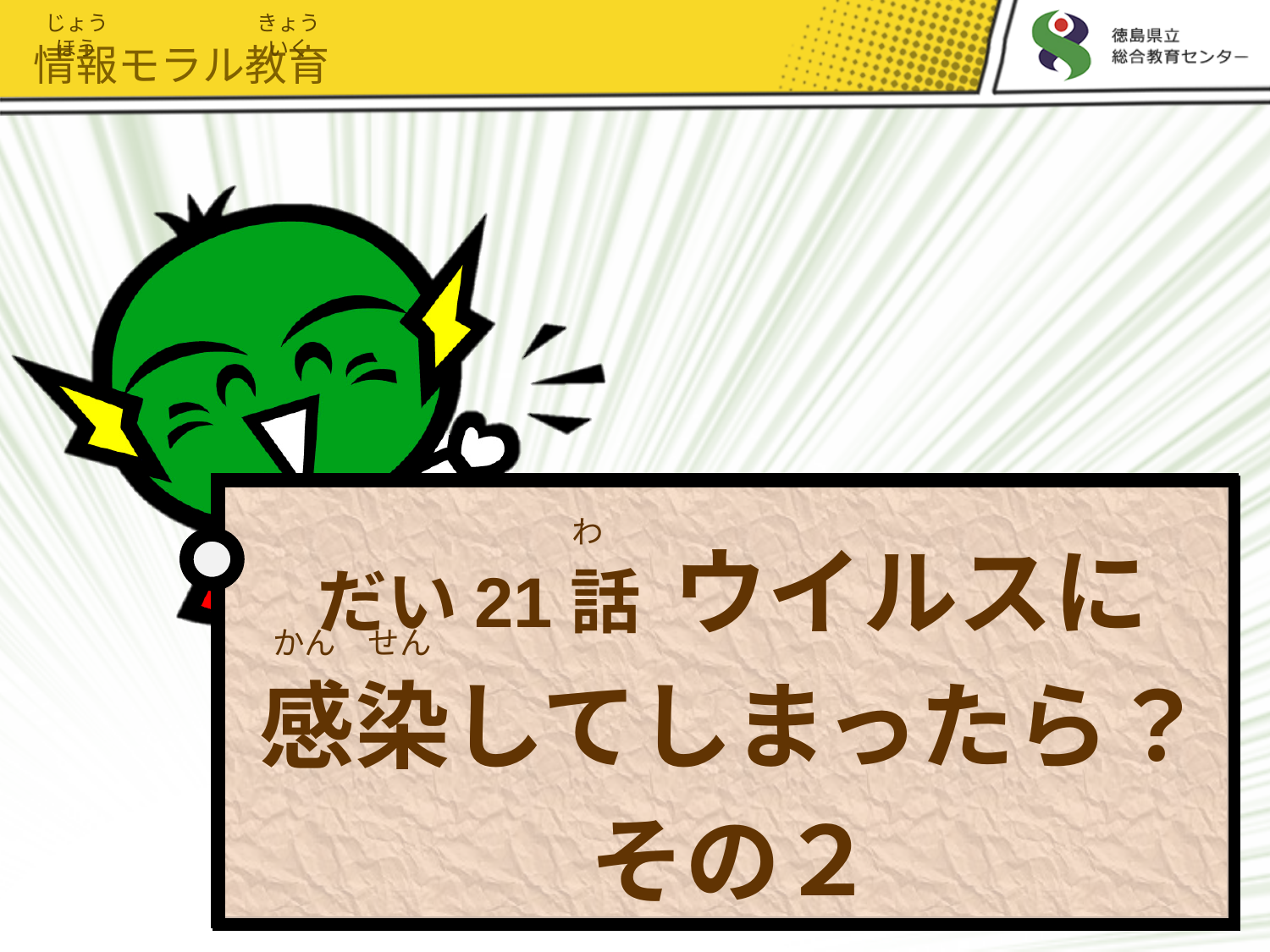

じょうほう
きょういく
情報モラル教育
# だい21話  ウイルスに 感染してしまったら？ その２
わ
かん　せん